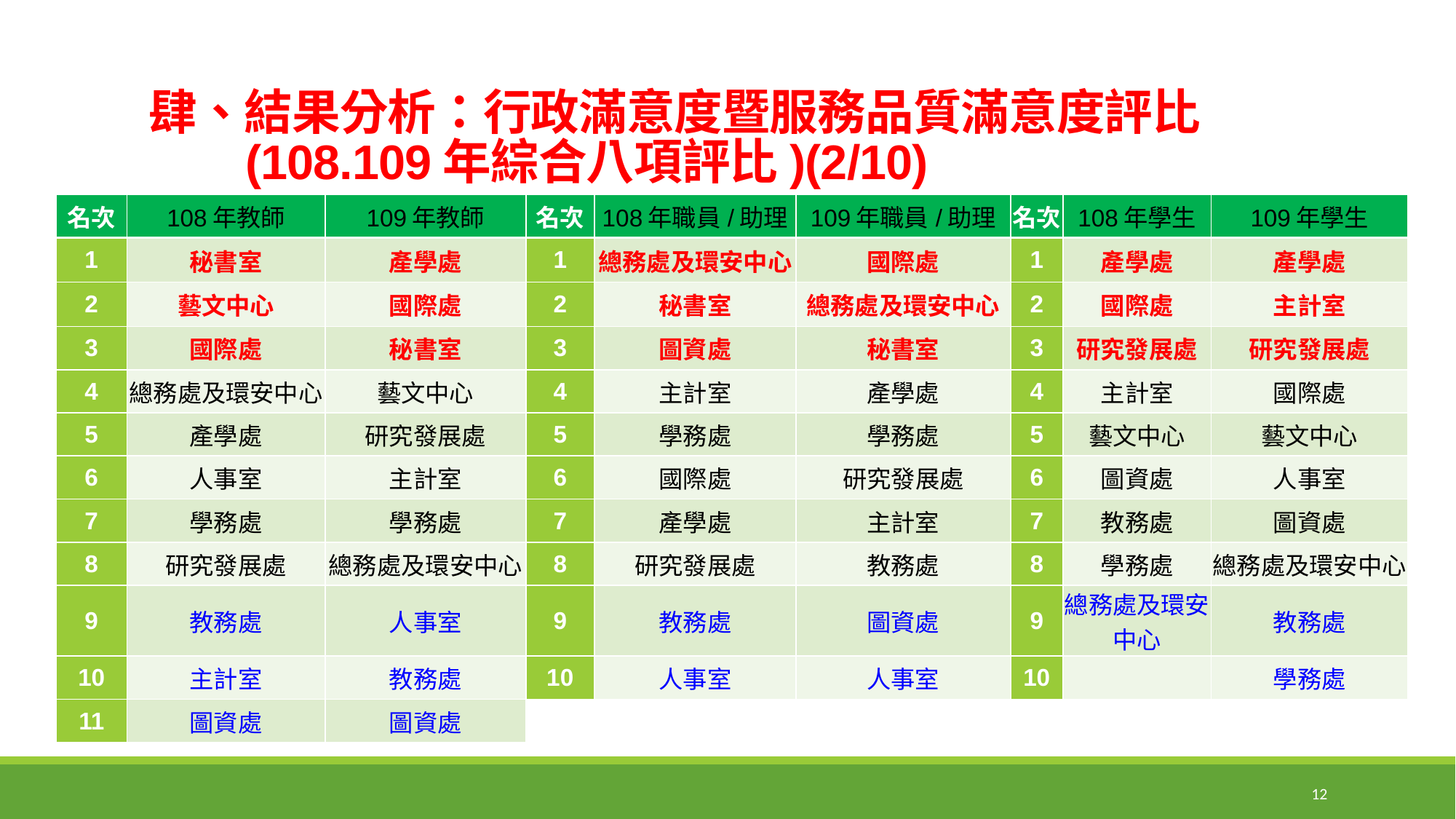

# 肆、結果分析：行政滿意度暨服務品質滿意度評比(108.109年綜合八項評比)(2/10)
| 名次 | 108年教師 | 109年教師 | 名次 | 108年職員/助理 | 109年職員/助理 | 名次 | 108年學生 | 109年學生 |
| --- | --- | --- | --- | --- | --- | --- | --- | --- |
| 1 | 秘書室 | 產學處 | 1 | 總務處及環安中心 | 國際處 | 1 | 產學處 | 產學處 |
| 2 | 藝文中心 | 國際處 | 2 | 秘書室 | 總務處及環安中心 | 2 | 國際處 | 主計室 |
| 3 | 國際處 | 秘書室 | 3 | 圖資處 | 秘書室 | 3 | 研究發展處 | 研究發展處 |
| 4 | 總務處及環安中心 | 藝文中心 | 4 | 主計室 | 產學處 | 4 | 主計室 | 國際處 |
| 5 | 產學處 | 研究發展處 | 5 | 學務處 | 學務處 | 5 | 藝文中心 | 藝文中心 |
| 6 | 人事室 | 主計室 | 6 | 國際處 | 研究發展處 | 6 | 圖資處 | 人事室 |
| 7 | 學務處 | 學務處 | 7 | 產學處 | 主計室 | 7 | 教務處 | 圖資處 |
| 8 | 研究發展處 | 總務處及環安中心 | 8 | 研究發展處 | 教務處 | 8 | 學務處 | 總務處及環安中心 |
| 9 | 教務處 | 人事室 | 9 | 教務處 | 圖資處 | 9 | 總務處及環安中心 | 教務處 |
| 10 | 主計室 | 教務處 | 10 | 人事室 | 人事室 | 10 |  | 學務處 |
| 11 | 圖資處 | 圖資處 |  |  |  |  |  |  |
12